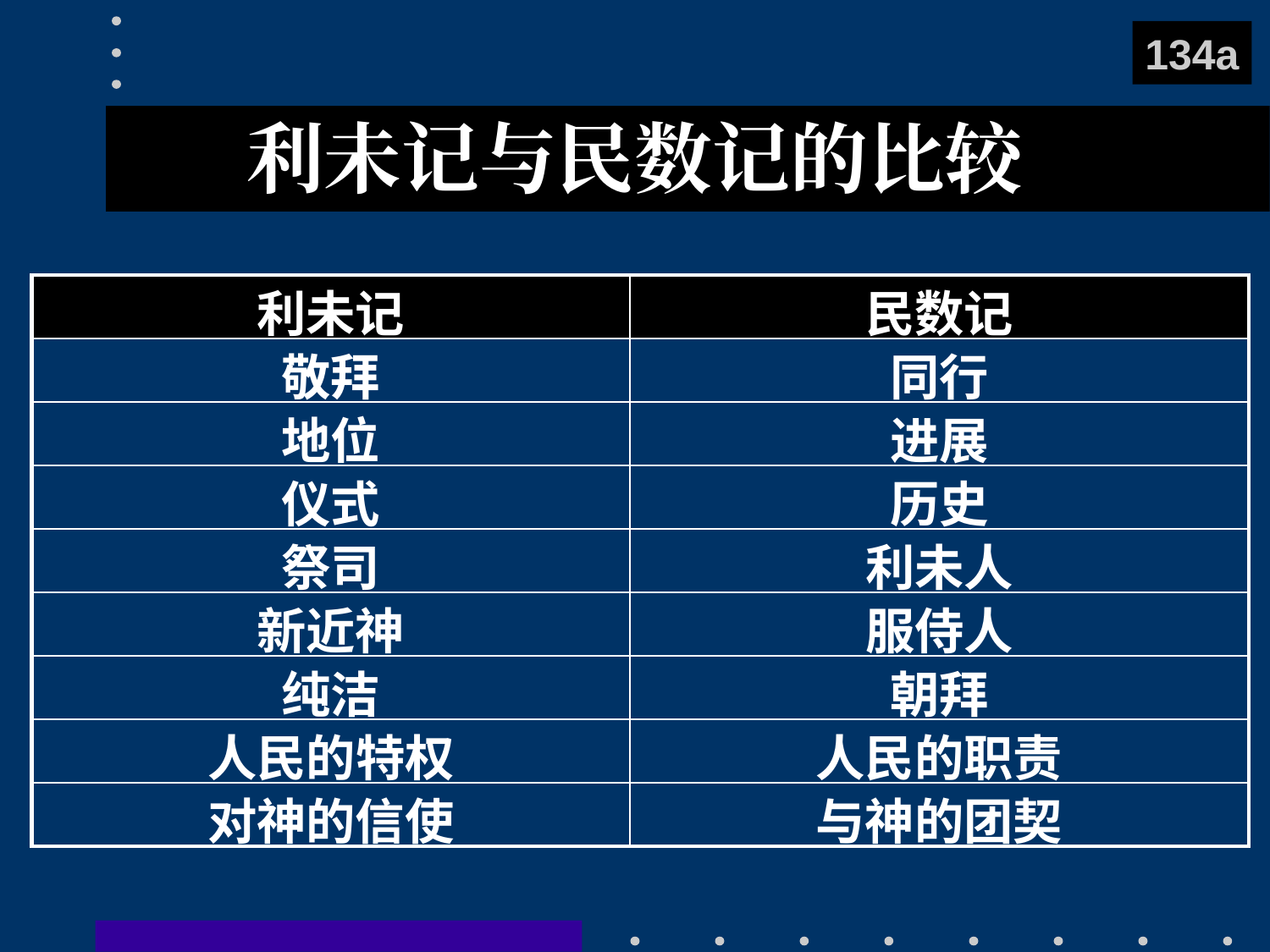

134a
# 利未记与民数记的比较
| 利未记 | 民数记 |
| --- | --- |
| 敬拜 | 同行 |
| 地位 | 进展 |
| 仪式 | 历史 |
| 祭司 | 利未人 |
| 新近神 | 服侍人 |
| 纯洁 | 朝拜 |
| 人民的特权 | 人民的职责 |
| 对神的信使 | 与神的团契 |